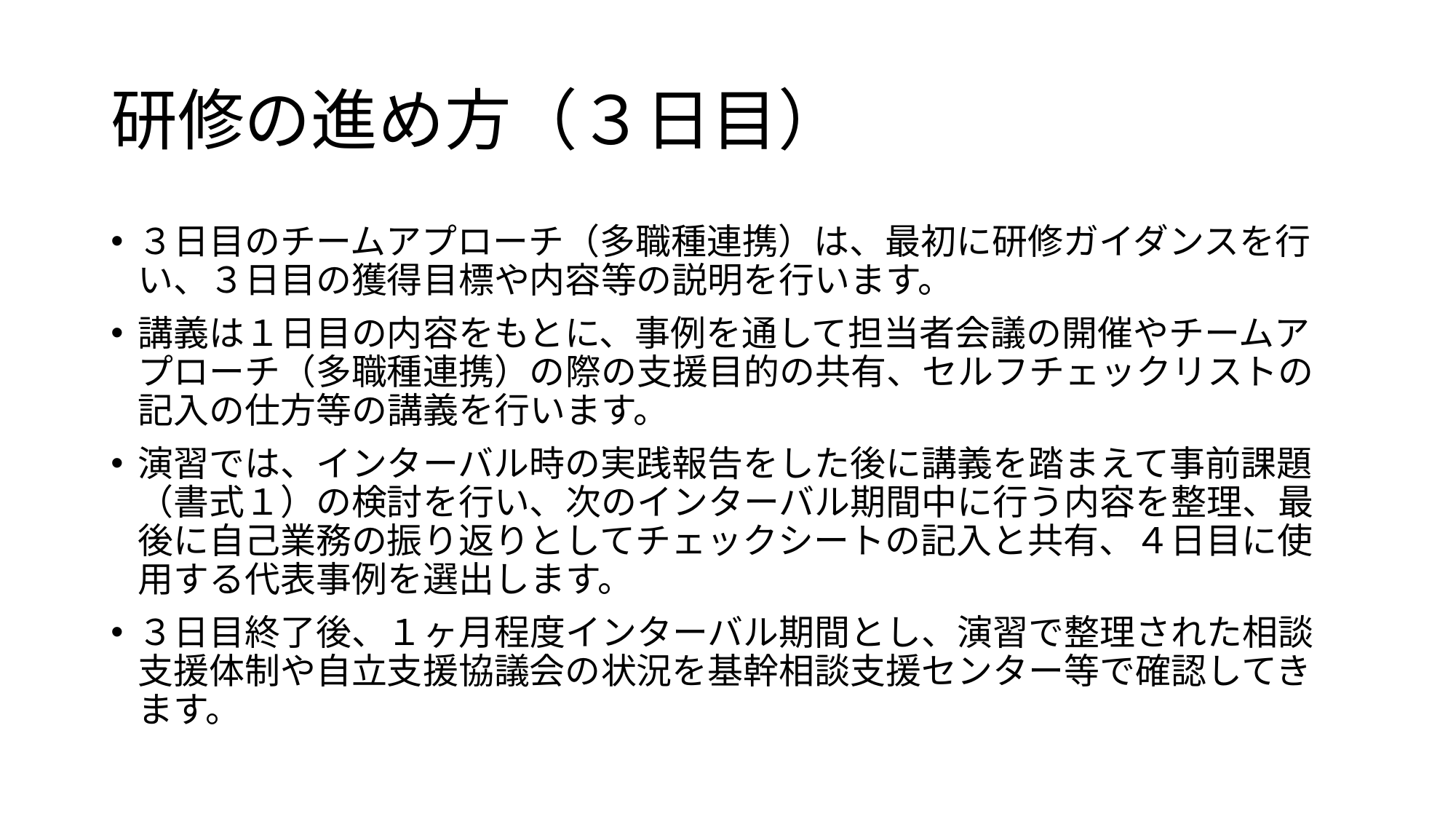

# 研修の進め方（３日目）
３日目のチームアプローチ（多職種連携）は、最初に研修ガイダンスを行い、３日目の獲得目標や内容等の説明を行います。
講義は１日目の内容をもとに、事例を通して担当者会議の開催やチームアプローチ（多職種連携）の際の支援目的の共有、セルフチェックリストの記入の仕方等の講義を行います。
演習では、インターバル時の実践報告をした後に講義を踏まえて事前課題（書式１）の検討を行い、次のインターバル期間中に行う内容を整理、最後に自己業務の振り返りとしてチェックシートの記入と共有、４日目に使用する代表事例を選出します。
３日目終了後、１ヶ月程度インターバル期間とし、演習で整理された相談支援体制や自立支援協議会の状況を基幹相談支援センター等で確認してきます。